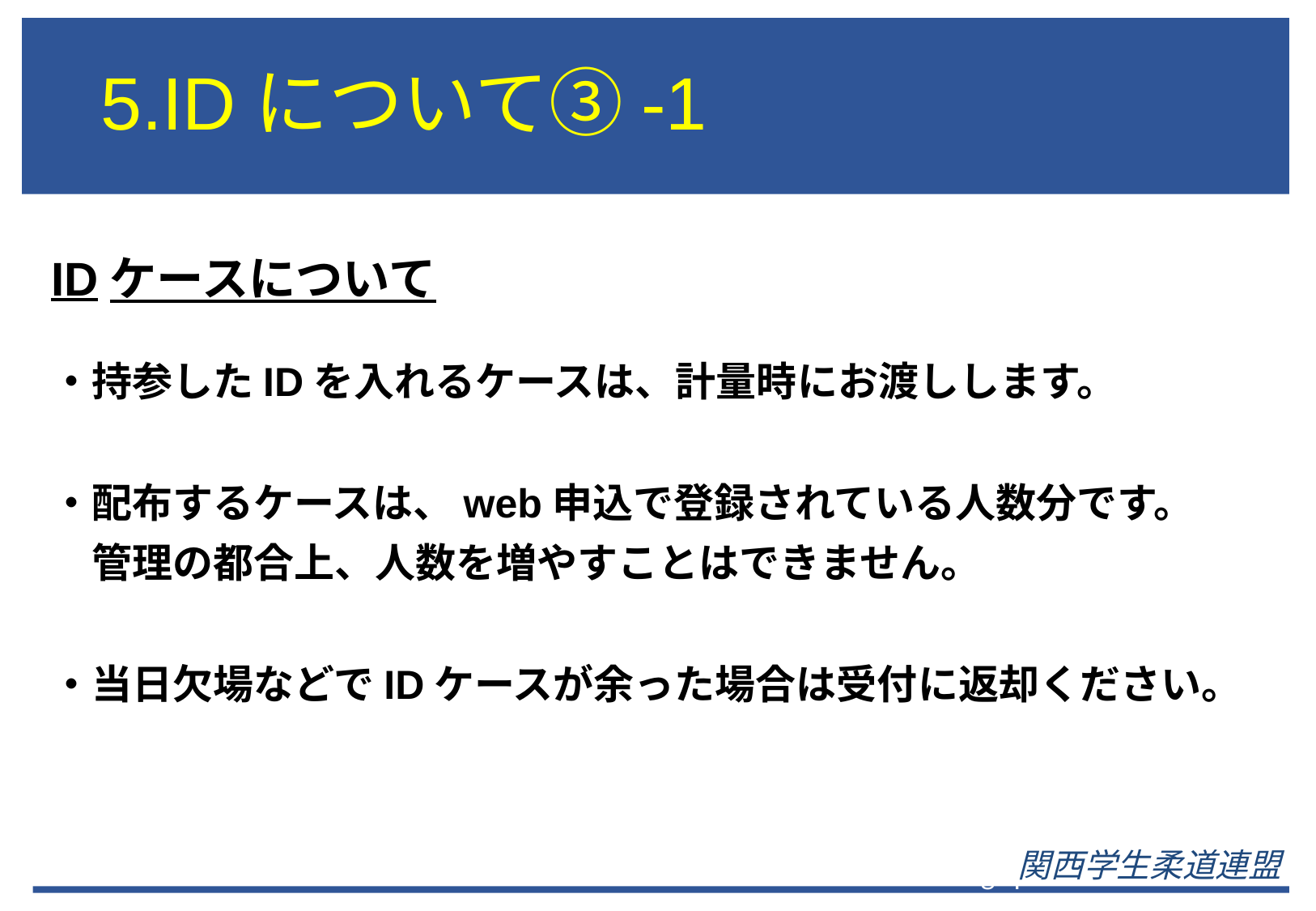

# 5.IDについて③-1

IDケースについて

・持参したIDを入れるケースは、計量時にお渡しします。

・配布するケースは、web申込で登録されている人数分です。
　管理の都合上、人数を増やすことはできません。

・当日欠場などでIDケースが余った場合は受付に返却ください。

関西学生柔道連盟